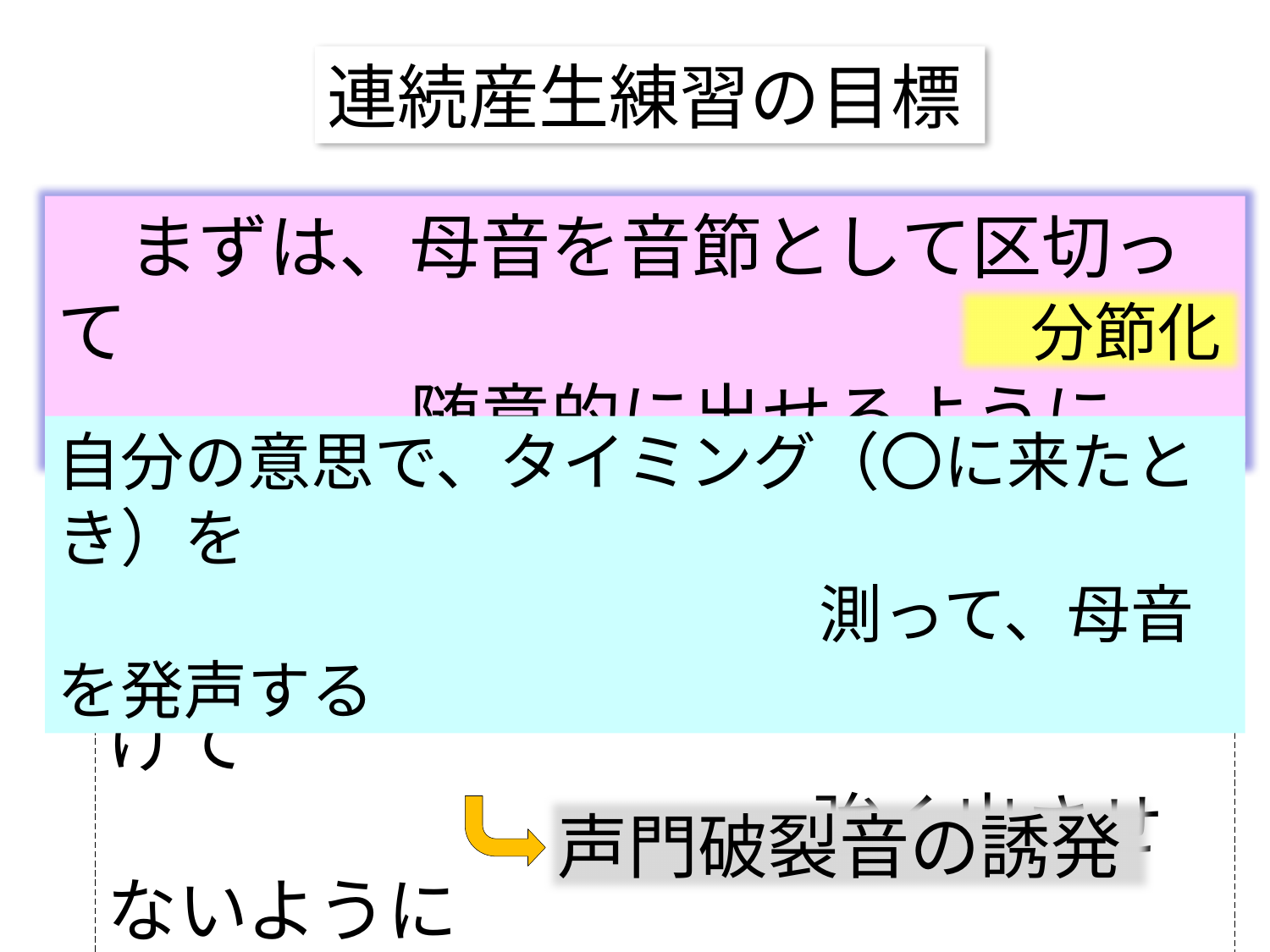

連続産生練習の目標
　まずは、母音を音節として区切って
　　　　　随意的に出せるように
　分節化
自分の意思で、タイミング（〇に来たとき）を
　　　　　　　　　　　　測って、母音を発声する
！注意：１音１音にストレスをかけて
　　　　　　　　　　強く出させないように

声門破裂音の誘発